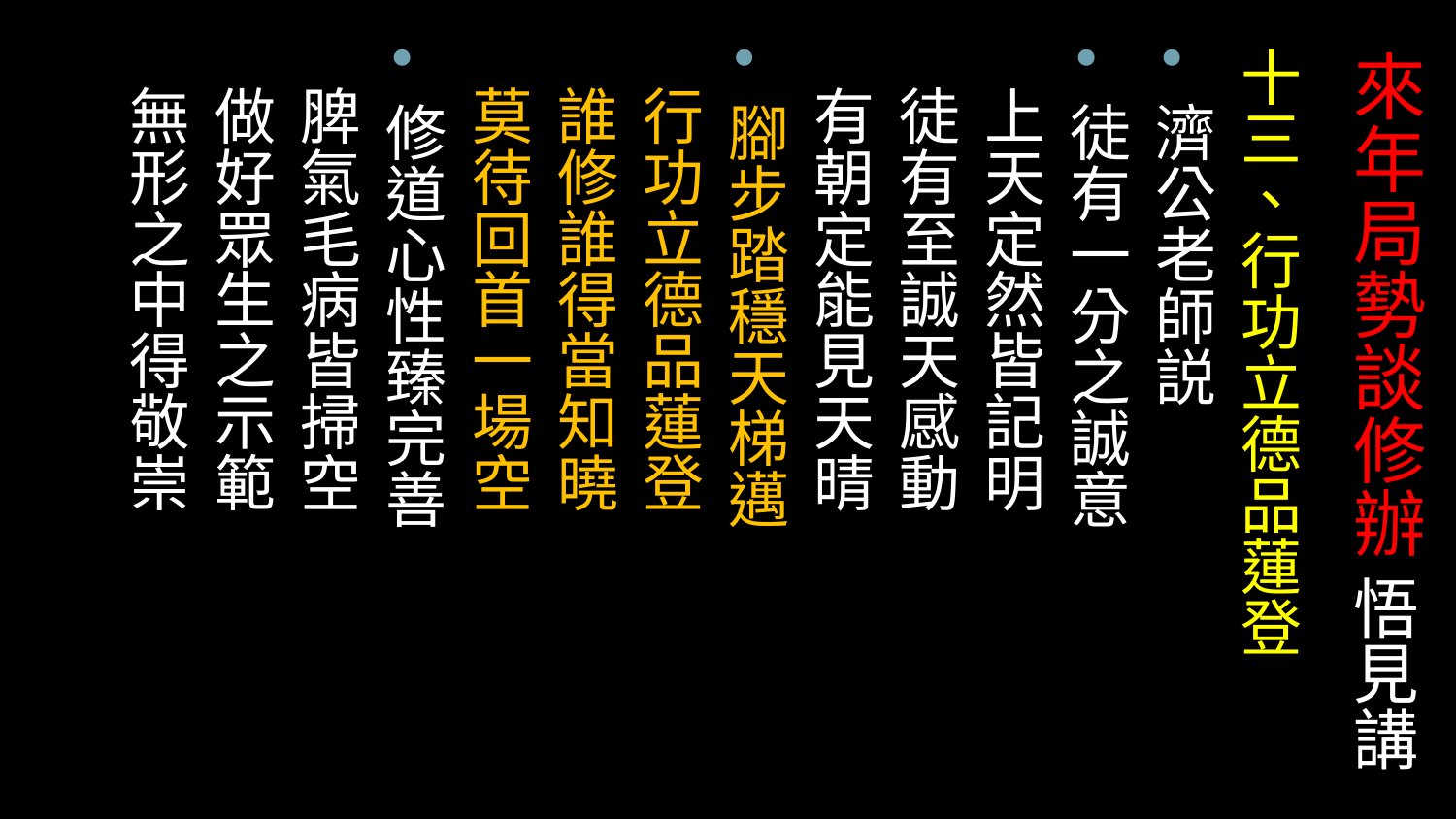

十三、行功立德品蓮登
濟公老師説
徒有一分之誠意
  上天定然皆記明
  徒有至誠天感動
  有朝定能見天晴
腳步踏穩天梯邁
  行功立德品蓮登
  誰修誰得當知曉
  莫待回首一場空
修道心性臻完善
  脾氣毛病皆掃空
  做好眾生之示範
  無形之中得敬崇

# 來年局勢談修辦 悟見講